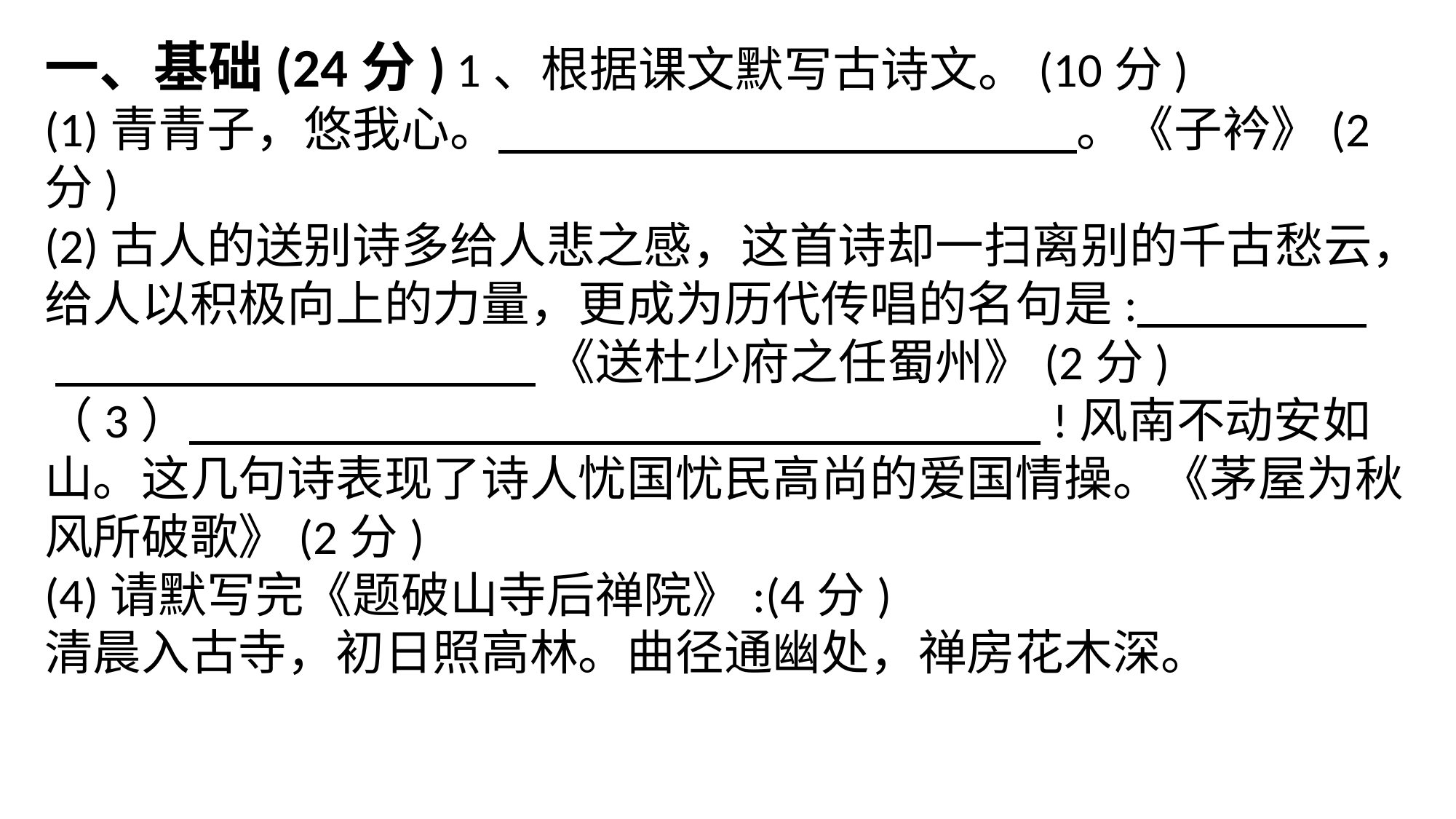

一、基础(24分) 1、根据课文默写古诗文。(10分)
(1)青青子，悠我心。                                                     。《子衿》(2分)
(2)古人的送别诗多给人悲之感，这首诗却一扫离别的千古愁云，给人以积极向上的力量，更成为历代传唱的名句是:
                                             《送杜少府之任蜀州》(2分)
（3）                                                                              !风南不动安如山。这几句诗表现了诗人忧国忧民高尚的爱国情操。《茅屋为秋风所破歌》(2分)
(4)请默写完《题破山寺后禅院》:(4分)
清晨入古寺，初日照高林。曲径通幽处，禅房花木深。